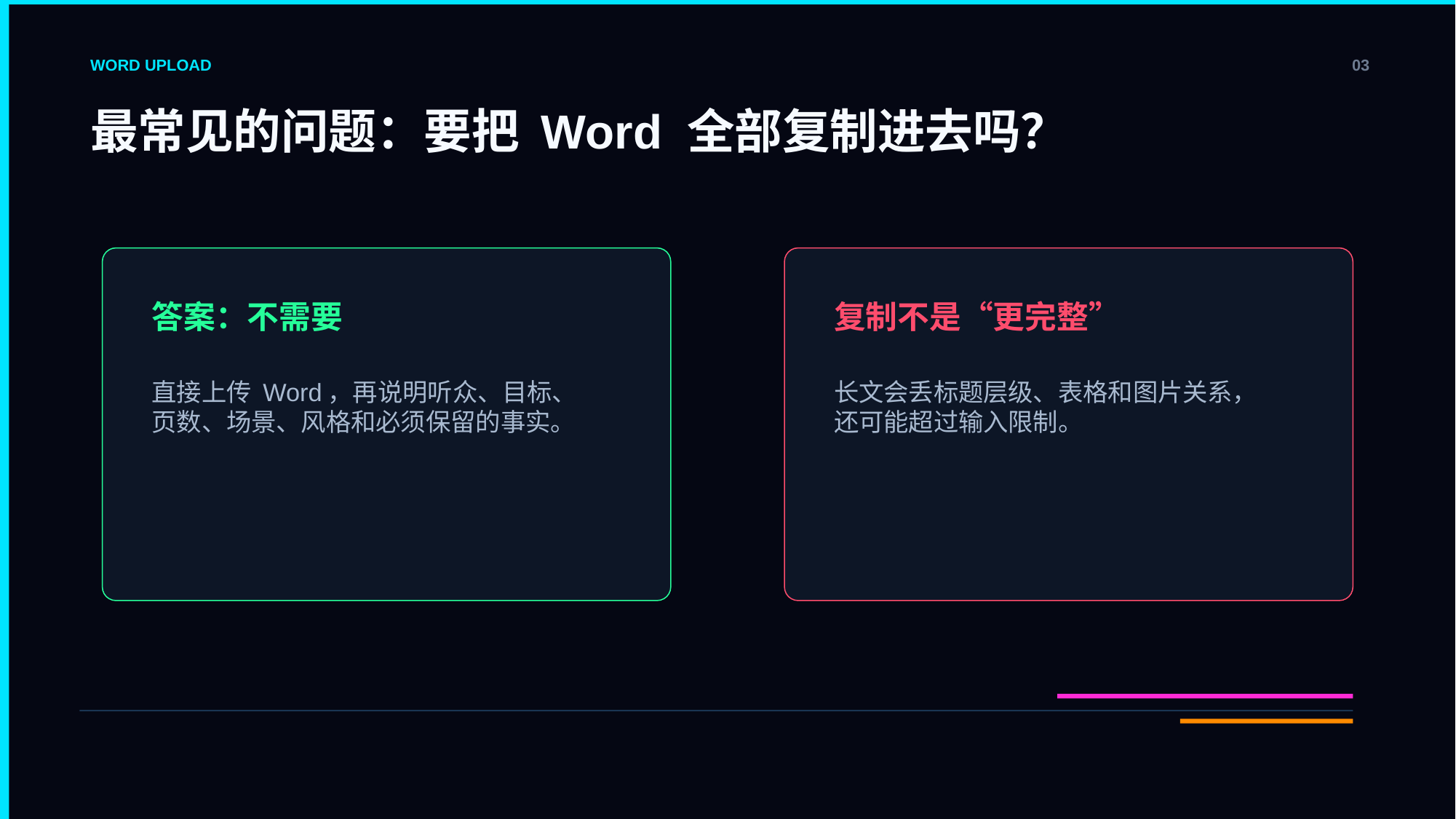

WORD UPLOAD
03
最常见的问题：要把 Word 全部复制进去吗？

答案：不需要
复制不是“更完整”
直接上传 Word，再说明听众、目标、页数、场景、风格和必须保留的事实。
长文会丢标题层级、表格和图片关系，还可能超过输入限制。